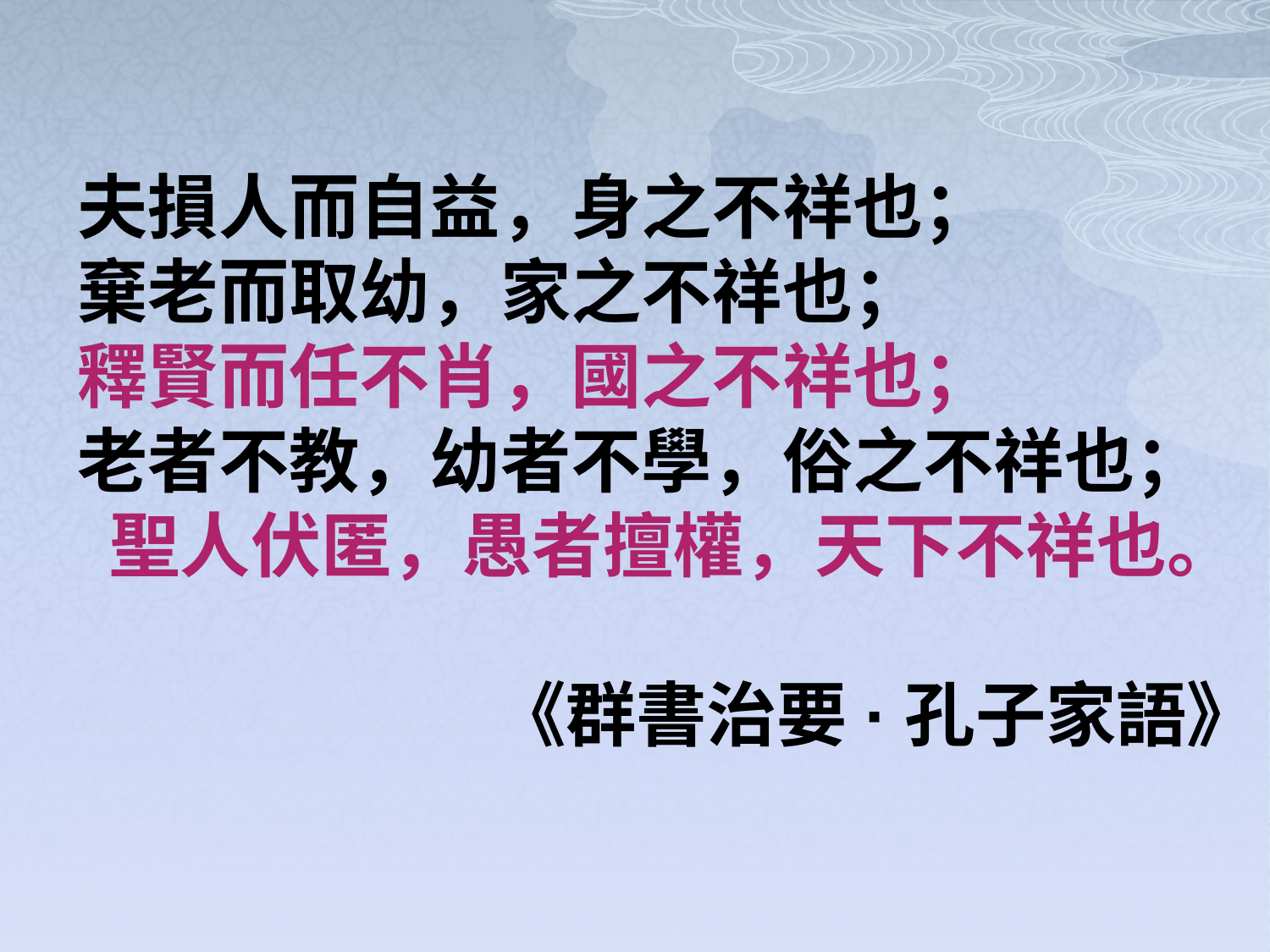

夫損人而自益，身之不祥也；
棄老而取幼，家之不祥也；
釋賢而任不肖，國之不祥也；
老者不教，幼者不學，俗之不祥也；      聖人伏匿，愚者擅權，天下不祥也。

《群書治要·孔子家語》